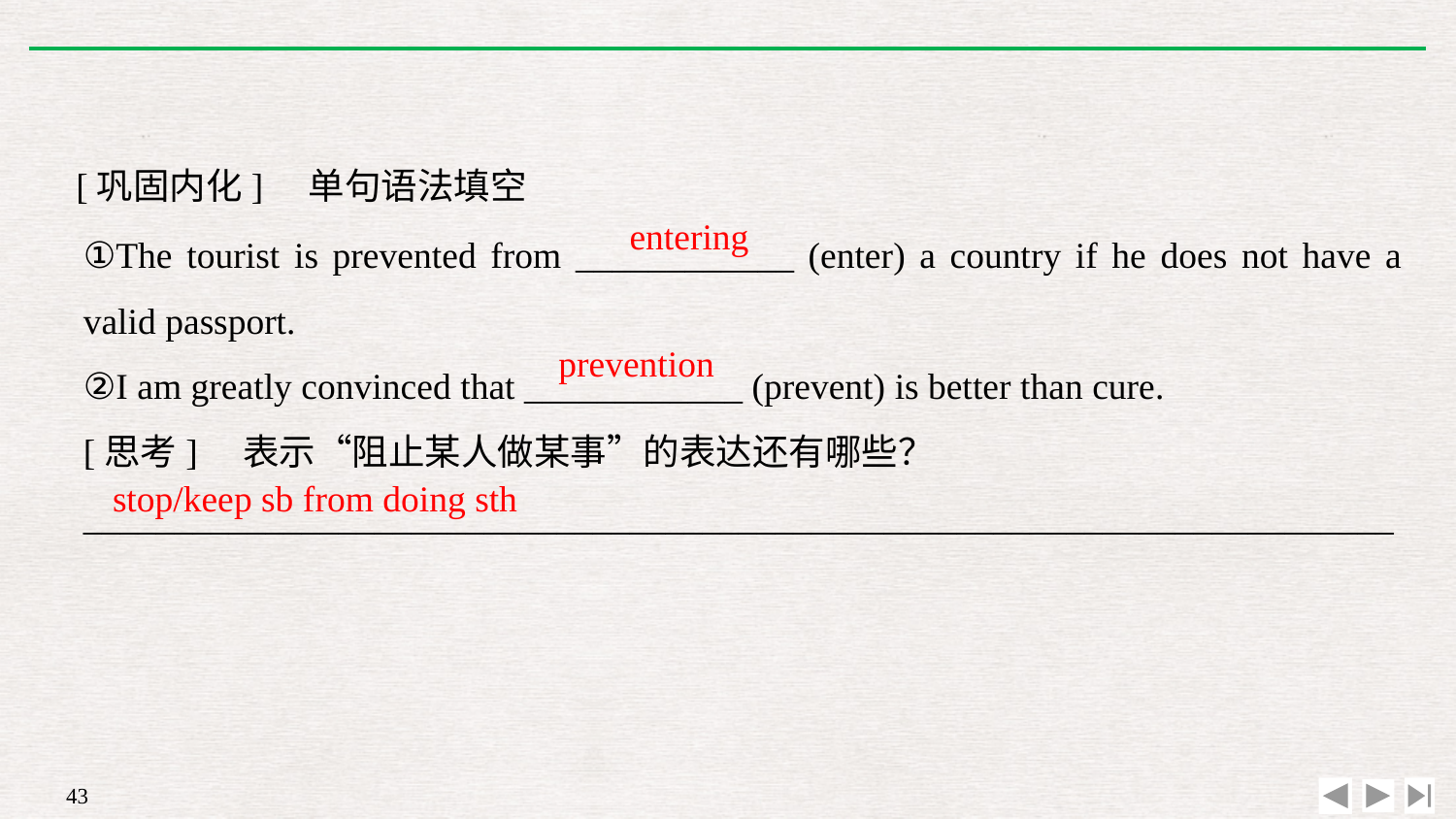

[巩固内化]　单句语法填空
①The tourist is prevented from ____________ (enter) a country if he does not have a valid passport.
②I am greatly convinced that ____________ (prevent) is better than cure.
[思考]　表示“阻止某人做某事”的表达还有哪些？
________________________________________________________________________
entering
prevention
stop/keep sb from doing sth